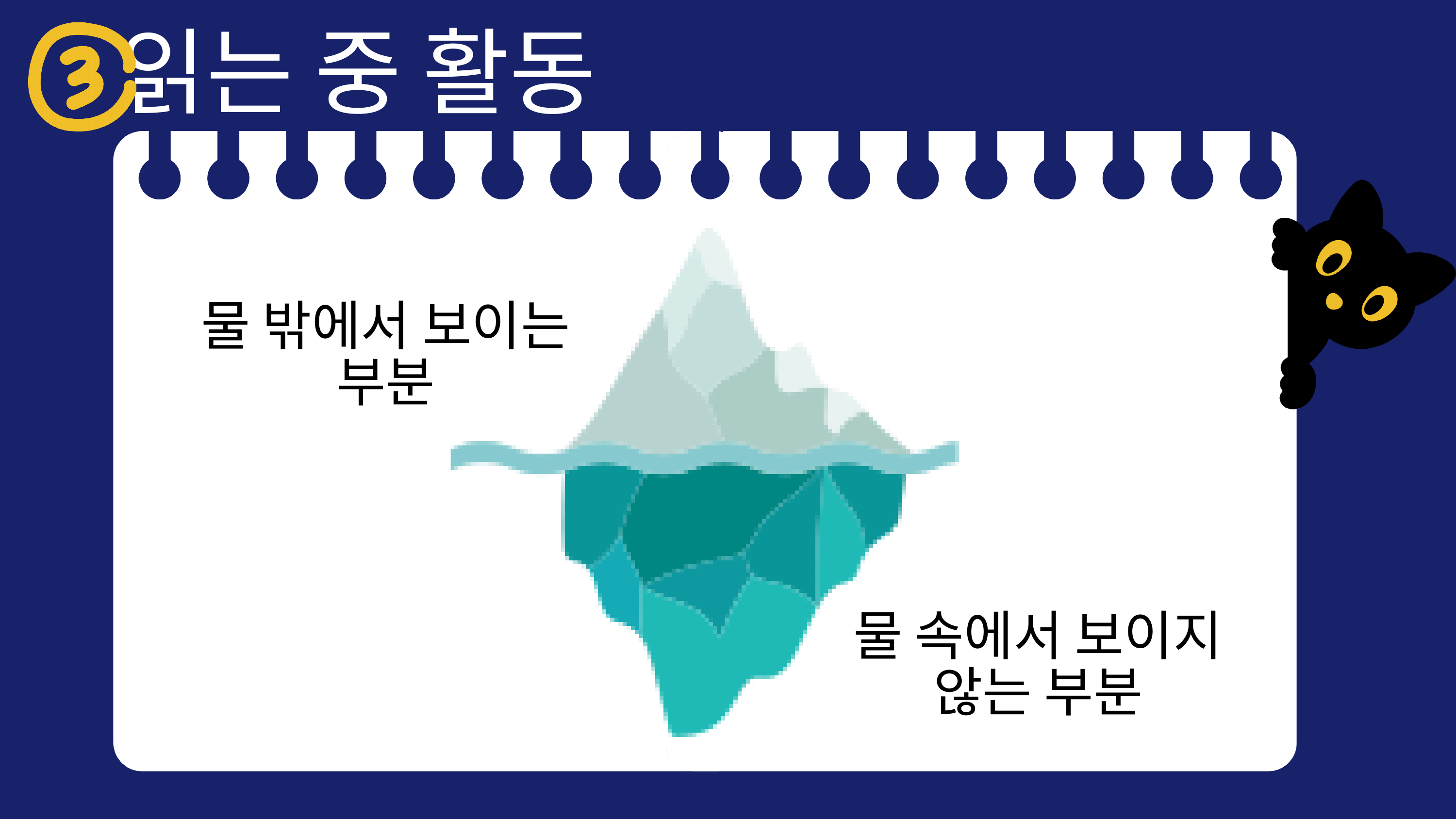

읽는 중 활동

물 밖에서 보이는 부분
물 속에서 보이지
않는 부분